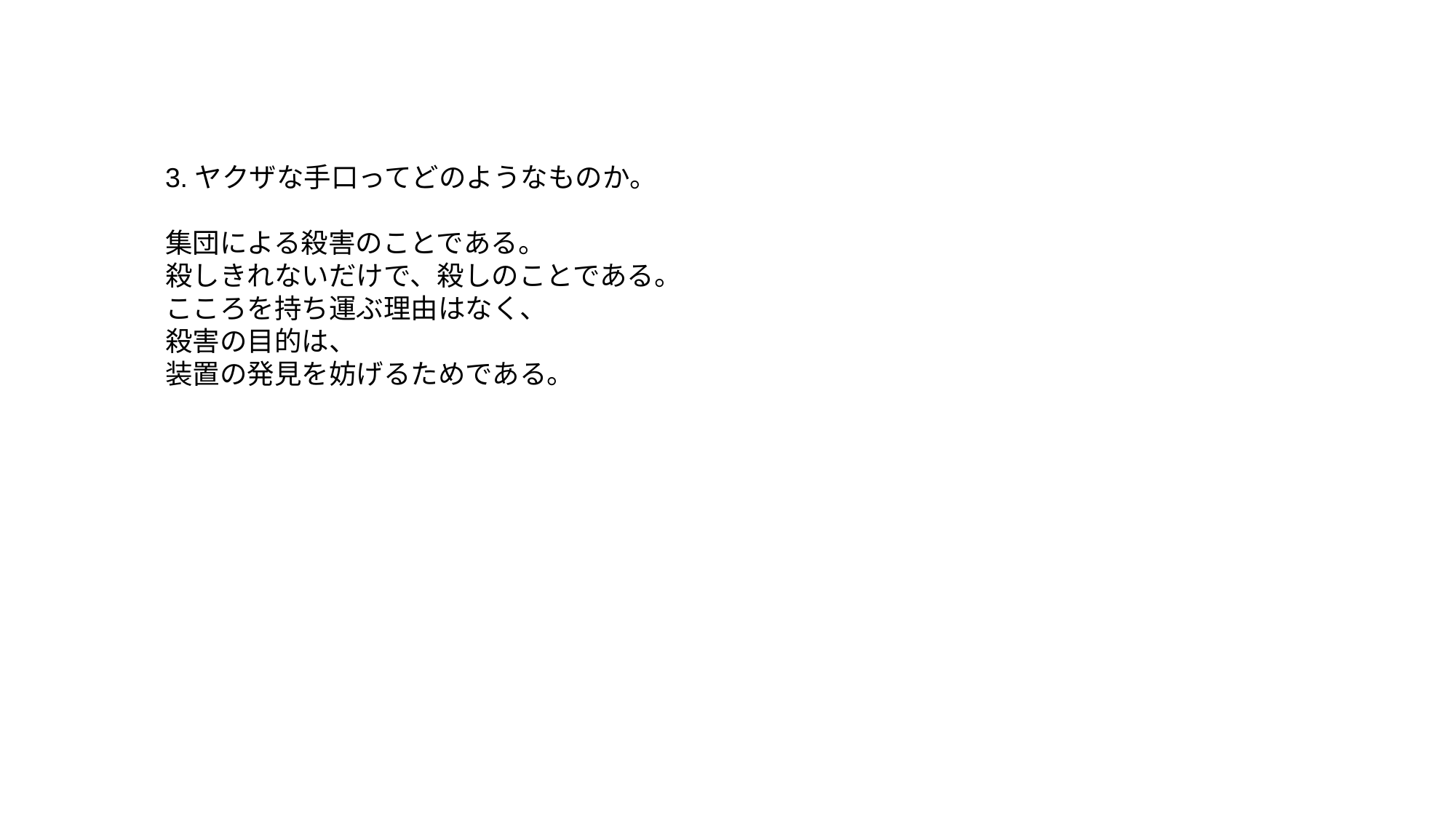

3.ヤクザな手口ってどのようなものか。

集団による殺害のことである。
殺しきれないだけで、殺しのことである。
こころを持ち運ぶ理由はなく、
殺害の目的は、
装置の発見を妨げるためである。